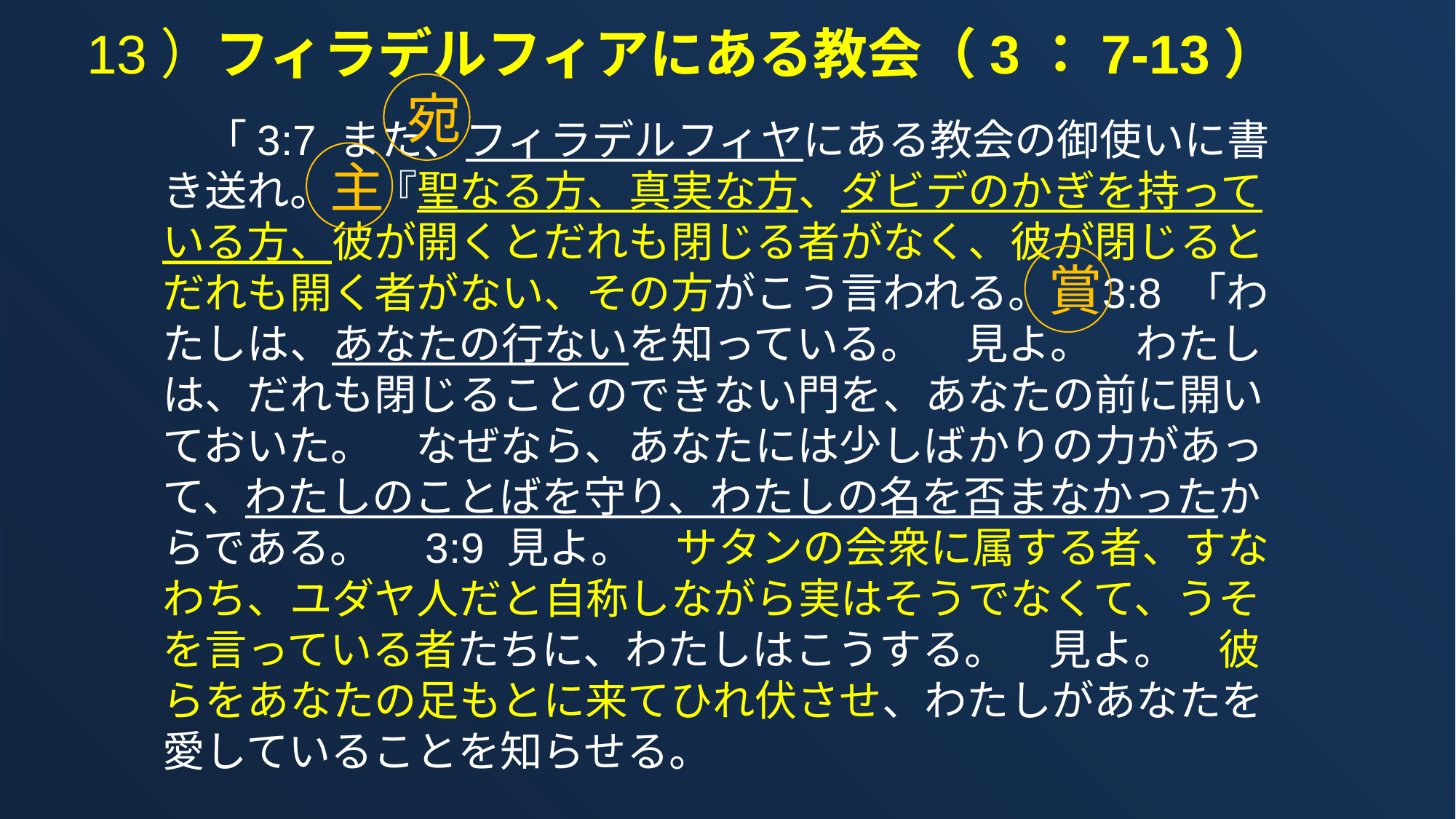

13）フィラデルフィアにある教会（3：7-13）
宛
　「3:7 また、フィラデルフィヤにある教会の御使いに書き送れ。　『聖なる方、真実な方、ダビデのかぎを持っている方、彼が開くとだれも閉じる者がなく、彼が閉じるとだれも開く者がない、その方がこう言われる。　3:8 「わたしは、あなたの行ないを知っている。　見よ。　わたしは、だれも閉じることのできない門を、あなたの前に開いておいた。　なぜなら、あなたには少しばかりの力があって、わたしのことばを守り、わたしの名を否まなかったからである。　3:9 見よ。　サタンの会衆に属する者、すなわち、ユダヤ人だと自称しながら実はそうでなくて、うそを言っている者たちに、わたしはこうする。　見よ。　彼らをあなたの足もとに来てひれ伏させ、わたしがあなたを愛していることを知らせる。
主
賞